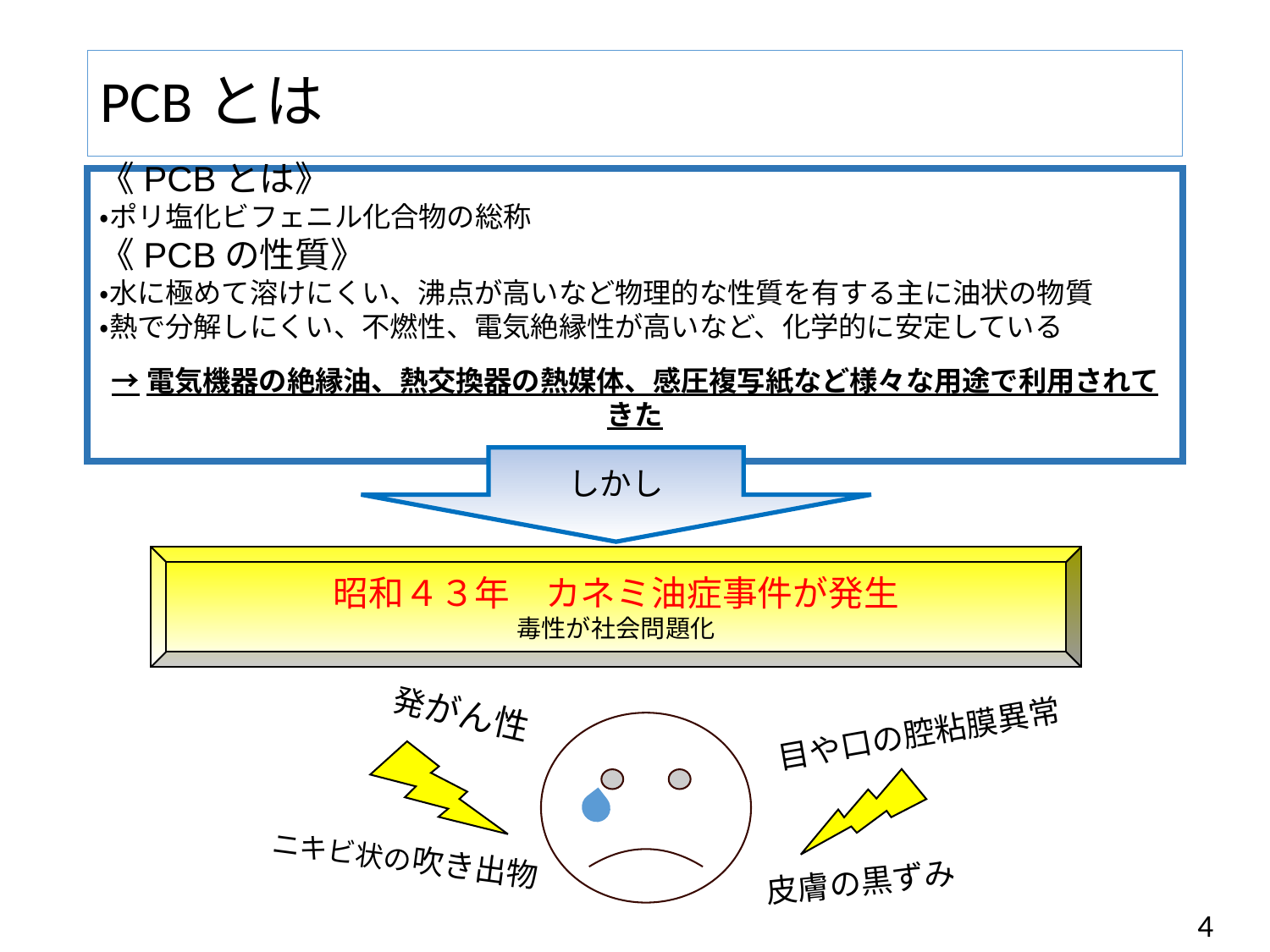

# PCBとは
《PCBとは》
・ポリ塩化ビフェニル化合物の総称
《PCBの性質》
・水に極めて溶けにくい、沸点が高いなど物理的な性質を有する主に油状の物質
・熱で分解しにくい、不燃性、電気絶縁性が高いなど、化学的に安定している

→電気機器の絶縁油、熱交換器の熱媒体、感圧複写紙など様々な用途で利用されてきた

しかし
昭和４３年　カネミ油症事件が発生
毒性が社会問題化
発がん性
目や口の腔粘膜異常

ニキビ状の吹き出物
皮膚の黒ずみ